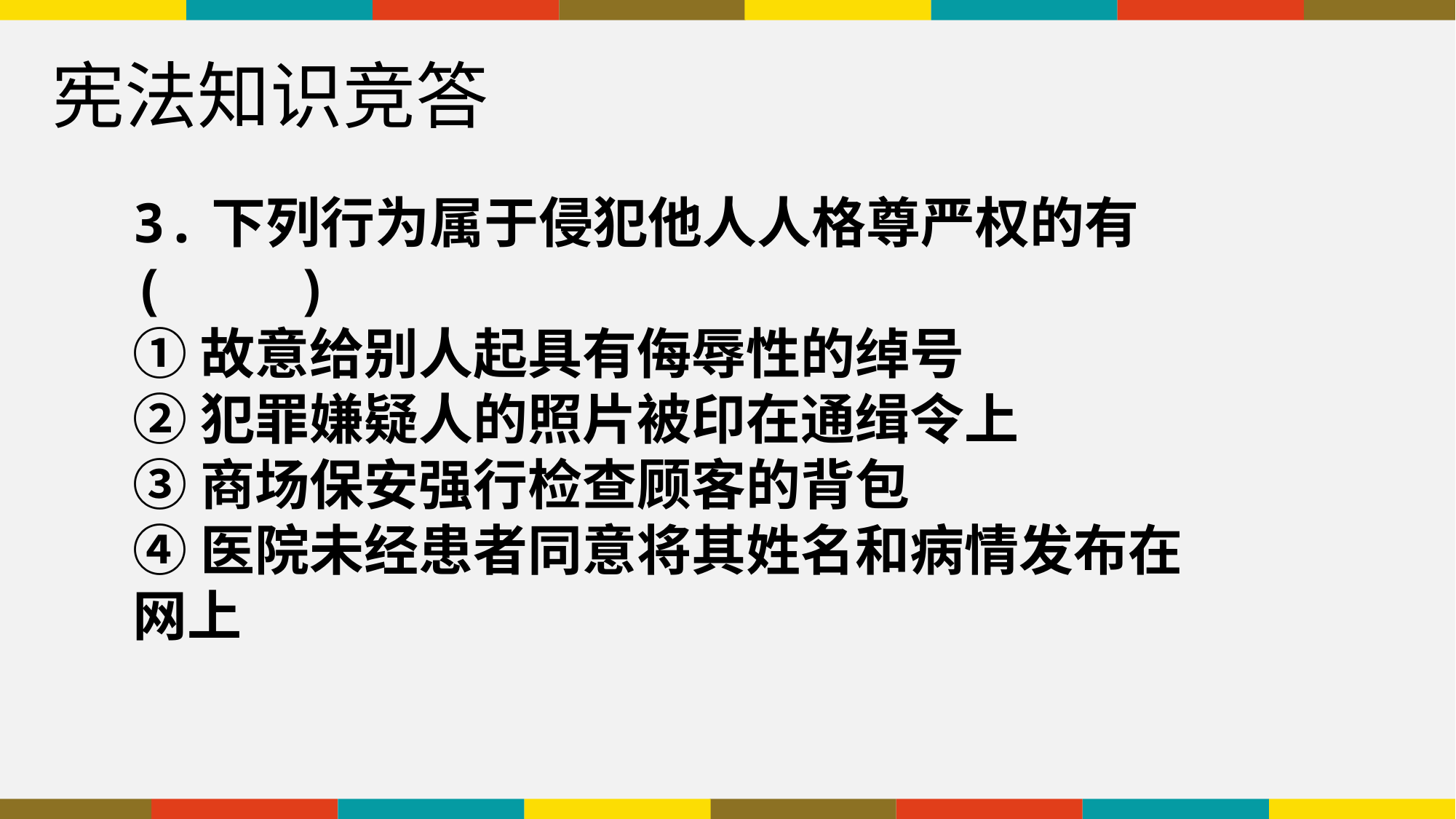

宪法知识竞答

3.下列行为属于侵犯他人人格尊严权的有(    )
①故意给别人起具有侮辱性的绰号
②犯罪嫌疑人的照片被印在通缉令上
③商场保安强行检查顾客的背包
④医院未经患者同意将其姓名和病情发布在网上